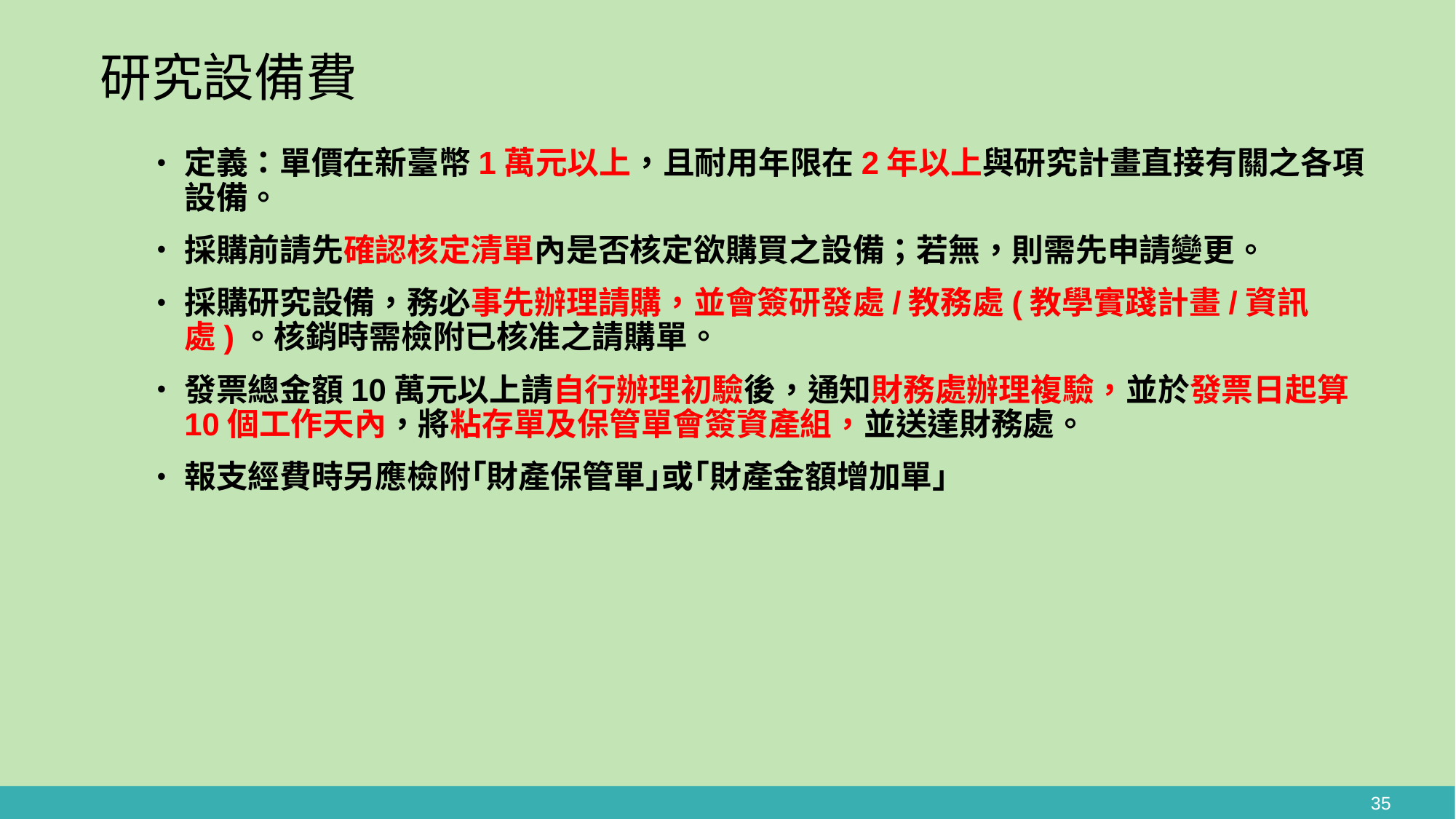

# 研究設備費
定義：單價在新臺幣1萬元以上，且耐用年限在2年以上與研究計畫直接有關之各項設備。
採購前請先確認核定清單內是否核定欲購買之設備；若無，則需先申請變更。
採購研究設備，務必事先辦理請購，並會簽研發處/教務處(教學實踐計畫/資訊處)。核銷時需檢附已核准之請購單。
發票總金額10萬元以上請自行辦理初驗後，通知財務處辦理複驗，並於發票日起算10個工作天內，將粘存單及保管單會簽資產組，並送達財務處。
報支經費時另應檢附｢財產保管單｣或｢財產金額增加單｣

35